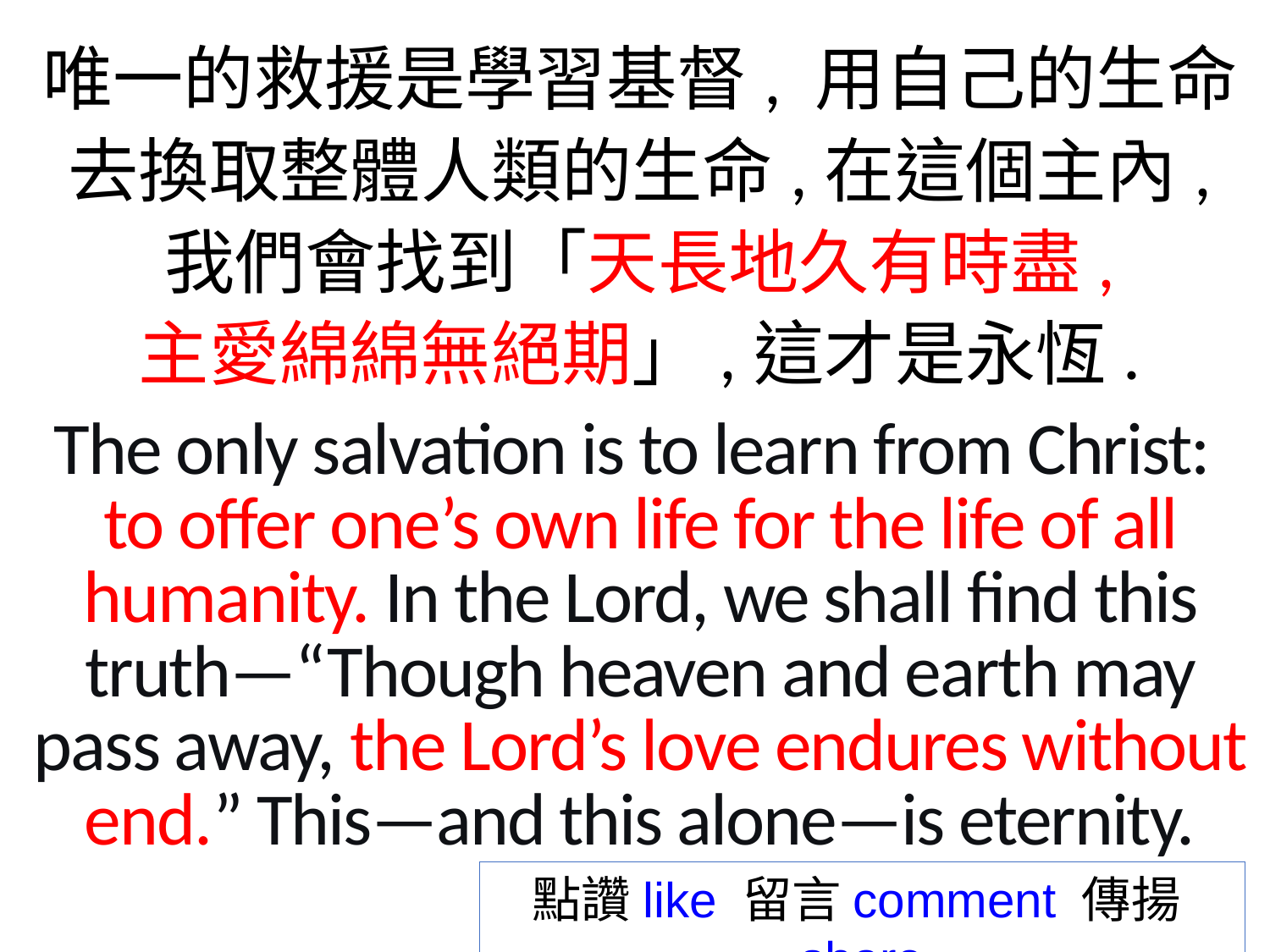

唯一的救援是學習基督, 用自己的生命
去換取整體人類的生命,在這個主內,
我們會找到「天長地久有時盡,
主愛綿綿無絕期」,這才是永恆.
The only salvation is to learn from Christ:
to offer one’s own life for the life of all humanity. In the Lord, we shall find this truth—“Though heaven and earth may pass away, the Lord’s love endures without end.” This—and this alone—is eternity.

點讚like 留言comment 傳揚share